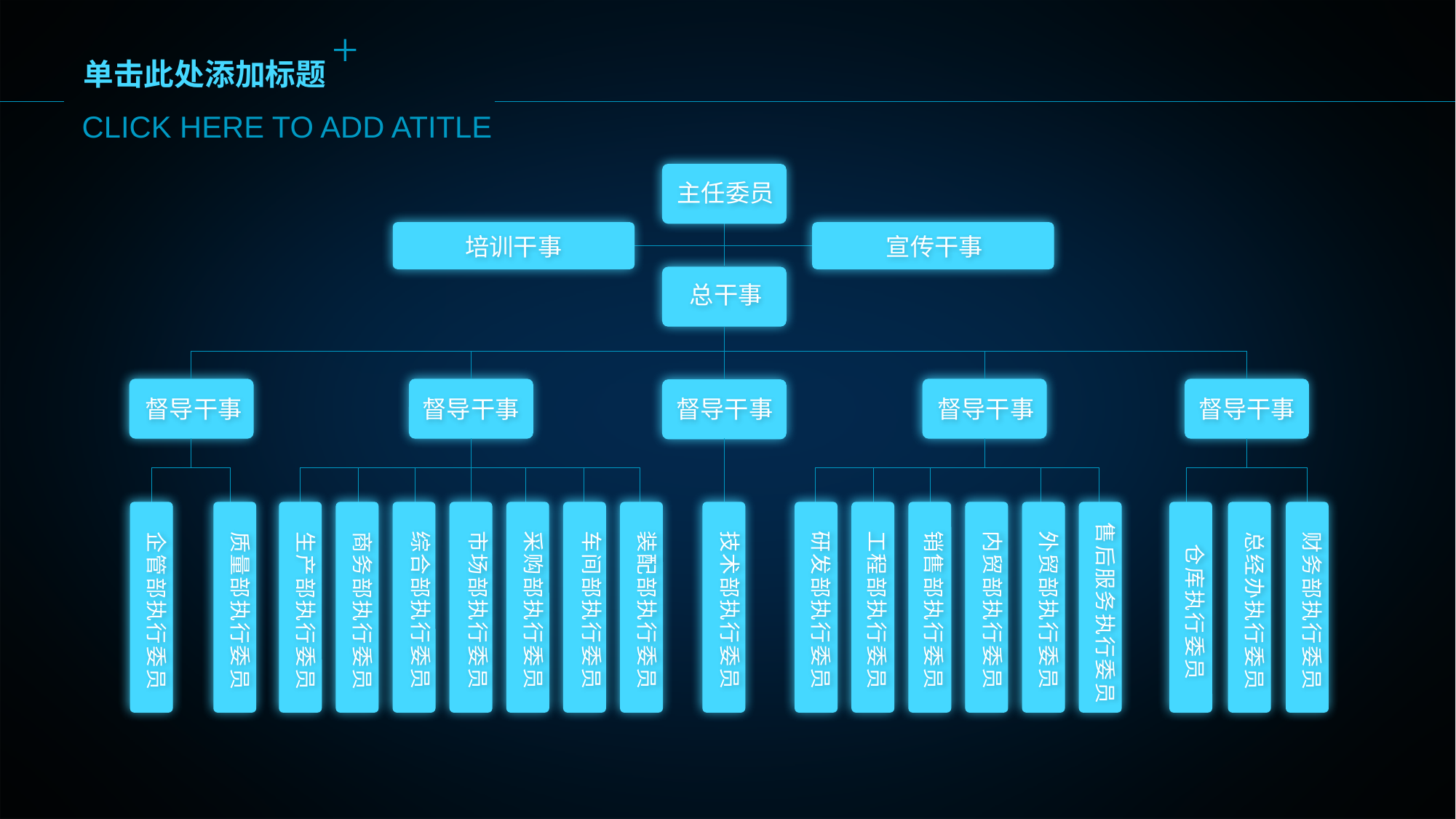

CLICK HERE TO ADD ATITLE
单击此处添加标题

主任委员

培训干事

宣传干事

总干事

督导干事

督导干事

督导干事

督导干事

督导干事

企管部执行委员

质量部执行委员

生产部执行委员

商务部执行委员

综合部执行委员

市场部执行委员

采购部执行委员

车间部执行委员

装配部执行委员

技术部执行委员

研发部执行委员

工程部执行委员

销售部执行委员

内贸部执行委员

外贸部执行委员

售后服务执行委员

仓库执行委员

总经办执行委员

财务部执行委员